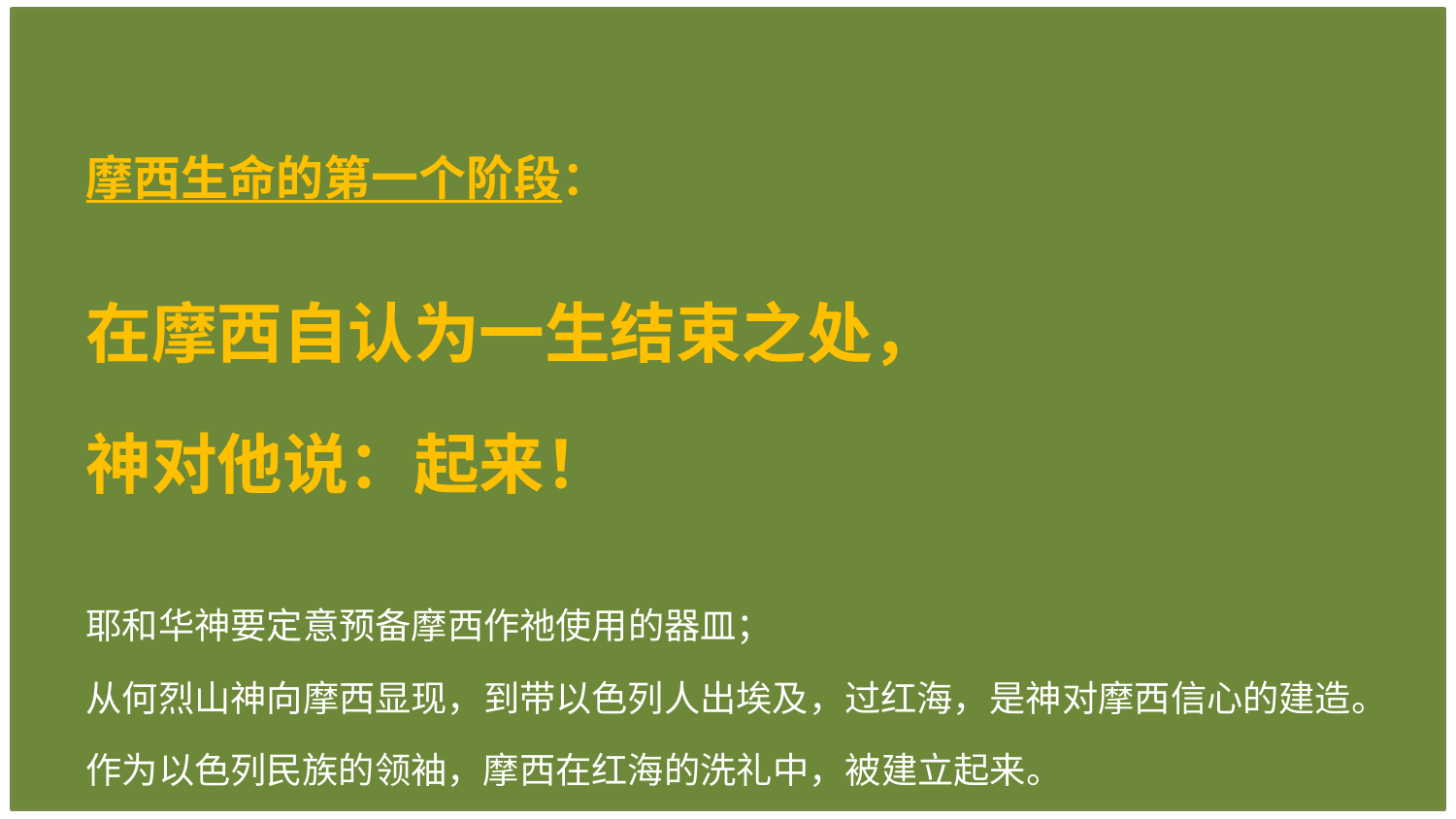

摩西生命的第一个阶段：

在摩西自认为一生结束之处，
神对他说：起来！

耶和华神要定意预备摩西作祂使用的器皿；
从何烈山神向摩西显现，到带以色列人出埃及，过红海，是神对摩西信心的建造。
作为以色列民族的领袖，摩西在红海的洗礼中，被建立起来。